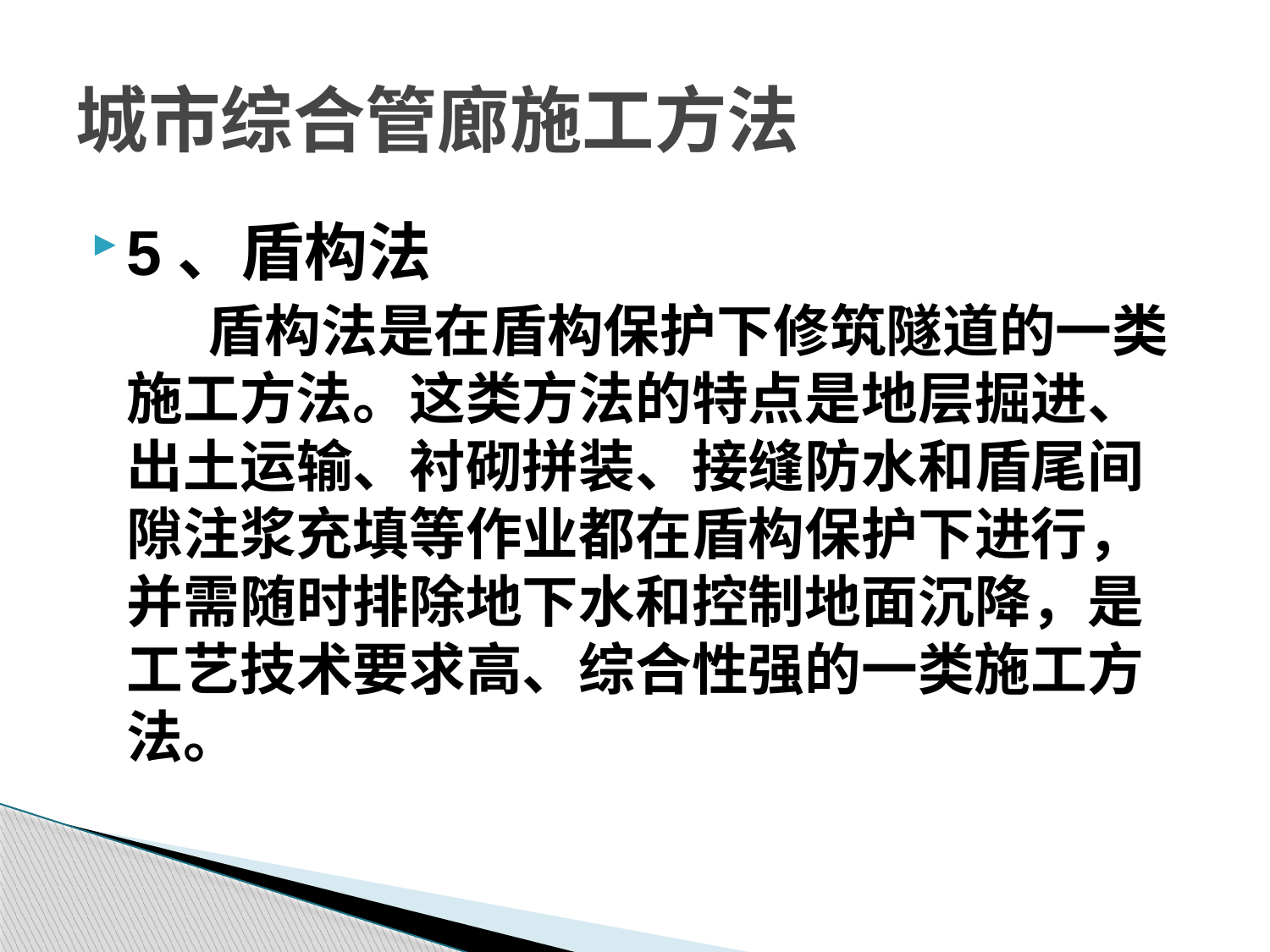

# 城市综合管廊施工方法
5、盾构法
        盾构法是在盾构保护下修筑隧道的一类施工方法。这类方法的特点是地层掘进、出土运输、衬砌拼装、接缝防水和盾尾间隙注浆充填等作业都在盾构保护下进行，并需随时排除地下水和控制地面沉降，是工艺技术要求高、综合性强的一类施工方法。